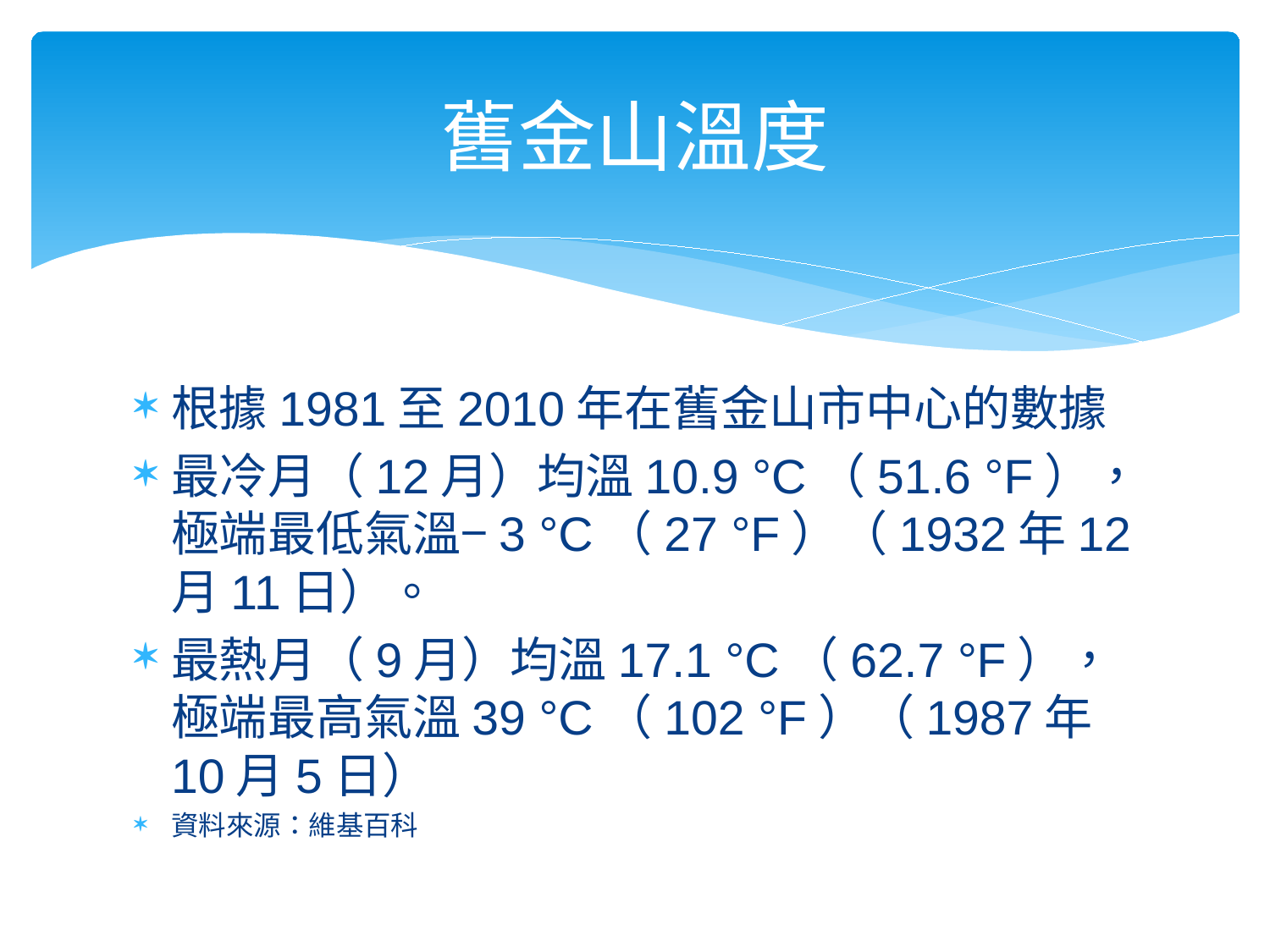

# 舊金山溫度
根據1981至2010年在舊金山市中心的數據
最冷月（12月）均溫10.9 °C（51.6 °F），極端最低氣溫−3 °C（27 °F）（1932年12月11日）。
最熱月（9月）均溫17.1 °C（62.7 °F），極端最高氣溫39 °C（102 °F）（1987年10月5日）
資料來源：維基百科